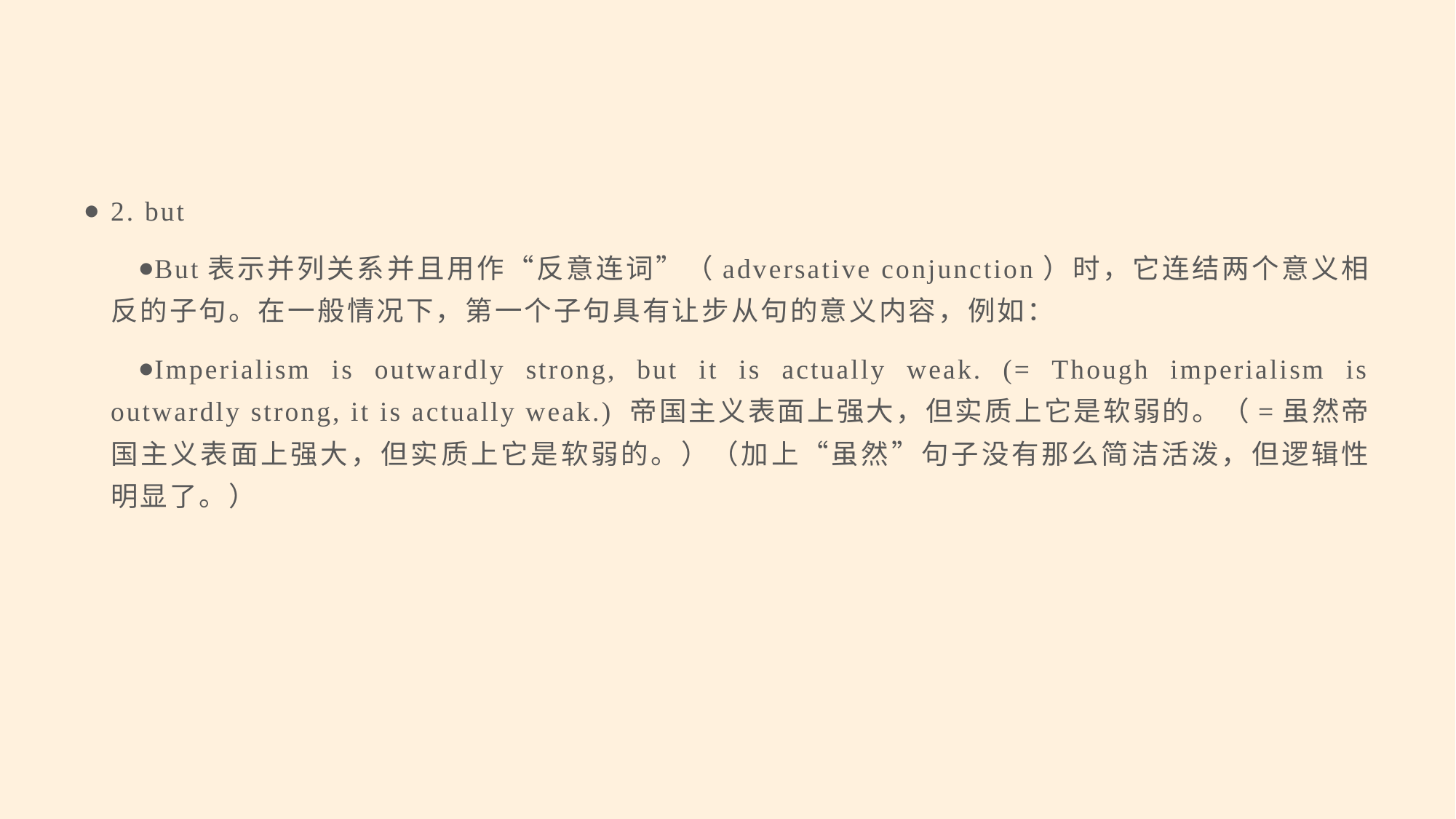

#
2. but
But表示并列关系并且用作“反意连词”（adversative conjunction）时，它连结两个意义相反的子句。在一般情况下，第一个子句具有让步从句的意义内容，例如：
Imperialism is outwardly strong, but it is actually weak. (= Though imperialism is outwardly strong, it is actually weak.) 帝国主义表面上强大，但实质上它是软弱的。（=虽然帝国主义表面上强大，但实质上它是软弱的。）（加上“虽然”句子没有那么简洁活泼，但逻辑性明显了。）